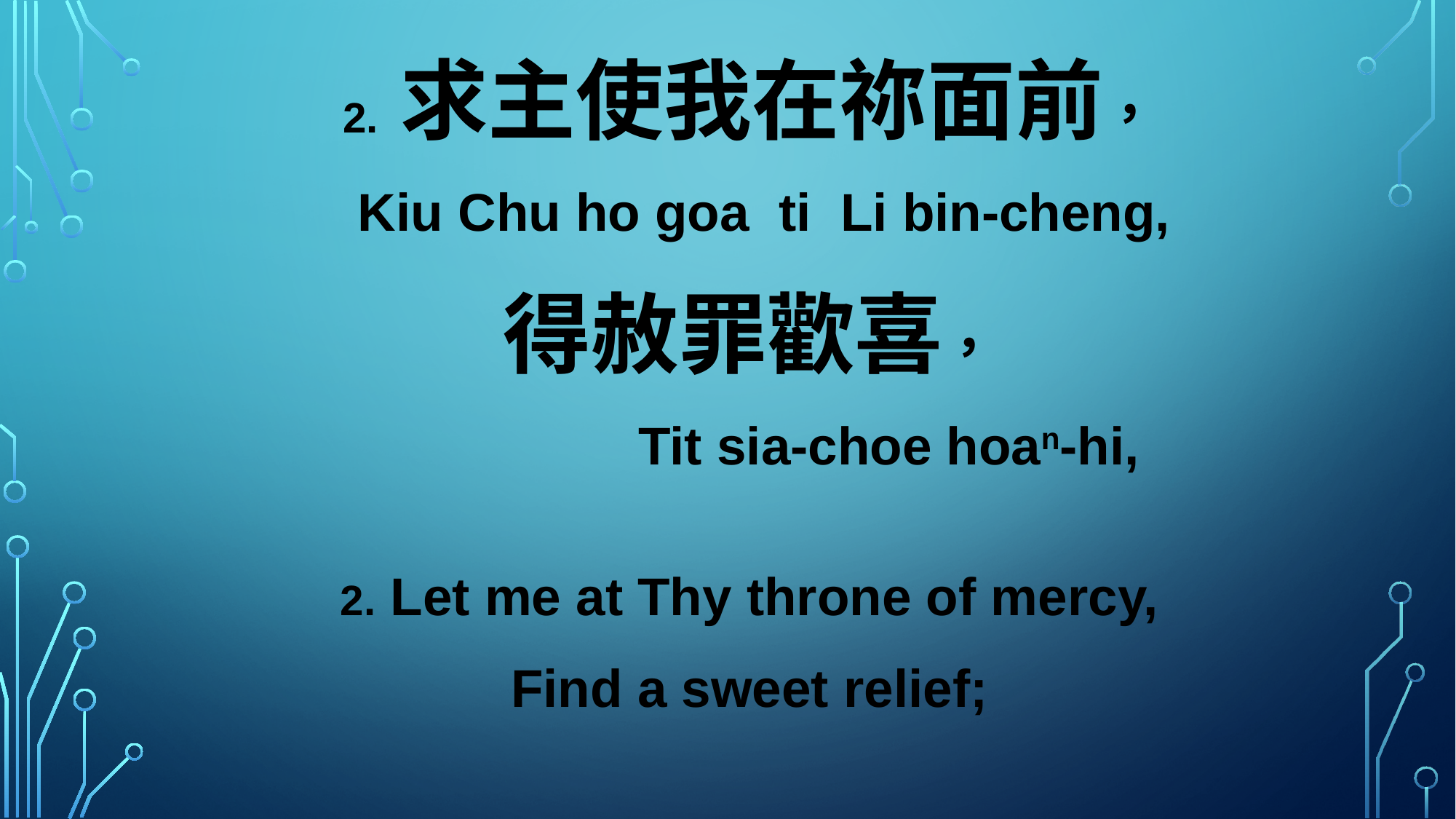

2. 求主使我在祢面前，
  Kiu Chu ho goa  ti  Li bin-cheng,
得赦罪歡喜，
                                      Tit sia-choe hoan-hi,

2. Let me at Thy throne of mercy,
Find a sweet relief;